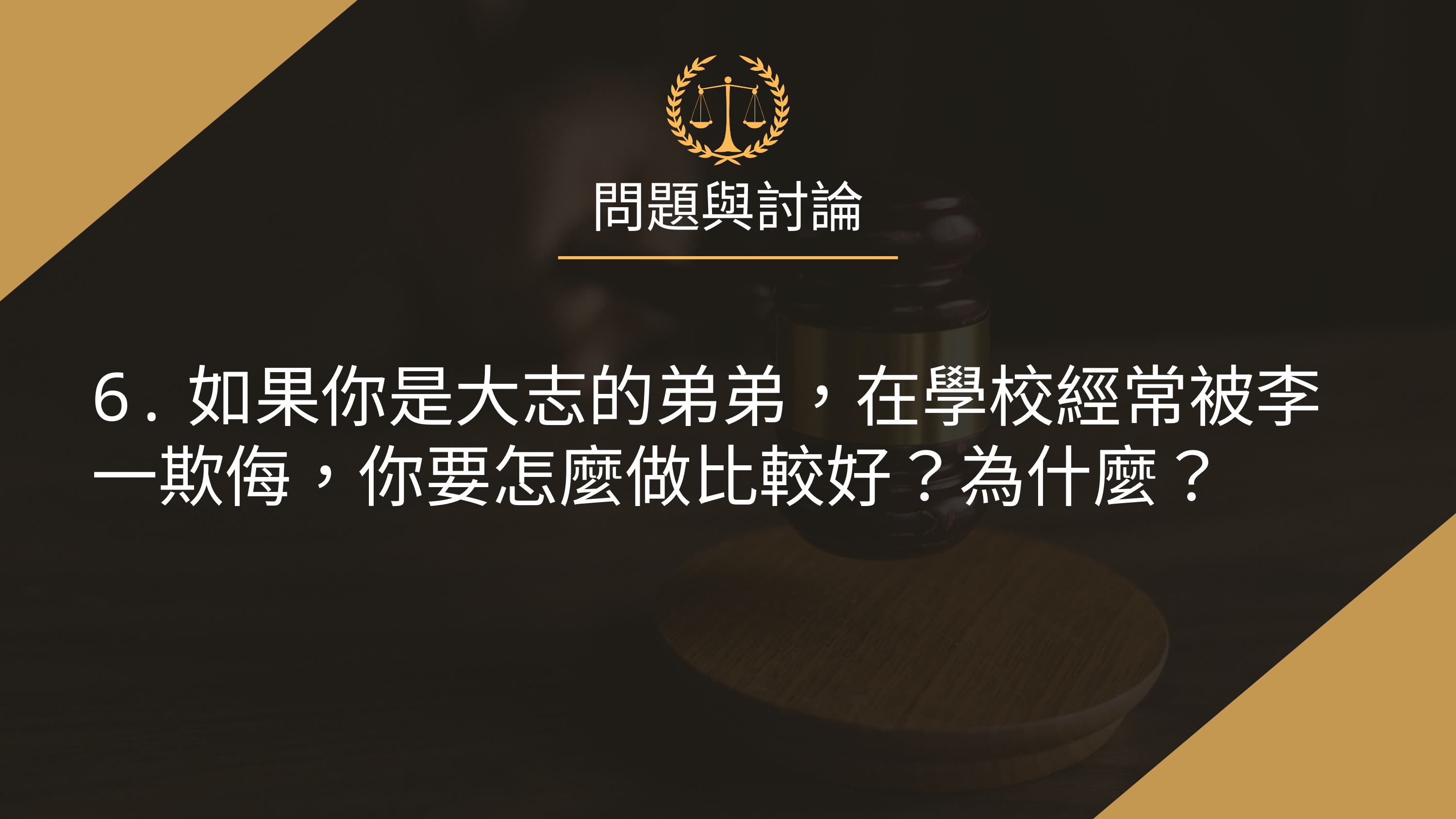

問題與討論

6.如果你是大志的弟弟，在學校經常被李一欺侮，你要怎麼做比較好？為什麼？